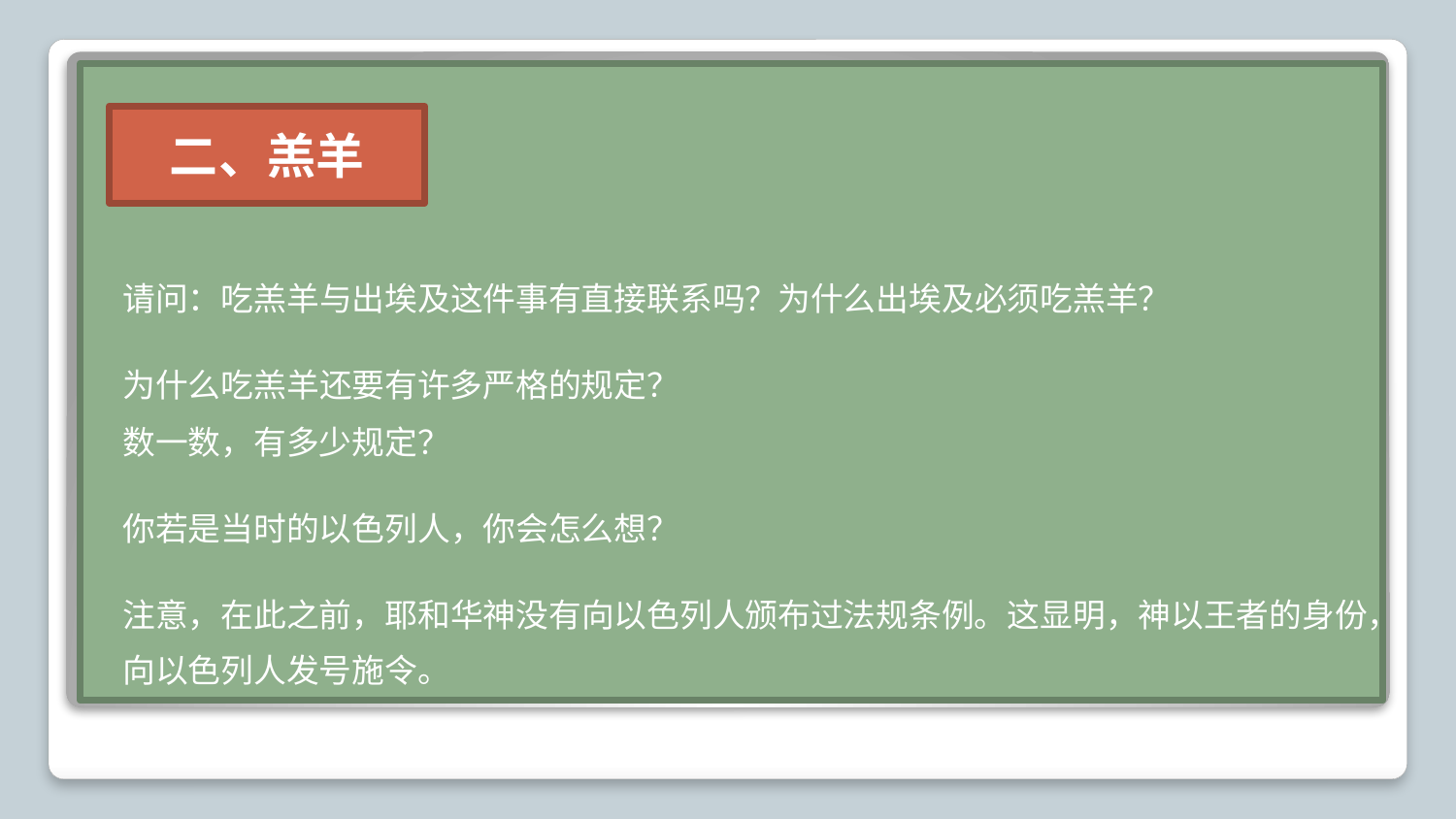

请问：吃羔羊与出埃及这件事有直接联系吗？为什么出埃及必须吃羔羊？

为什么吃羔羊还要有许多严格的规定？
数一数，有多少规定？

你若是当时的以色列人，你会怎么想？

注意，在此之前，耶和华神没有向以色列人颁布过法规条例。这显明，神以王者的身份，向以色列人发号施令。
二、羔羊